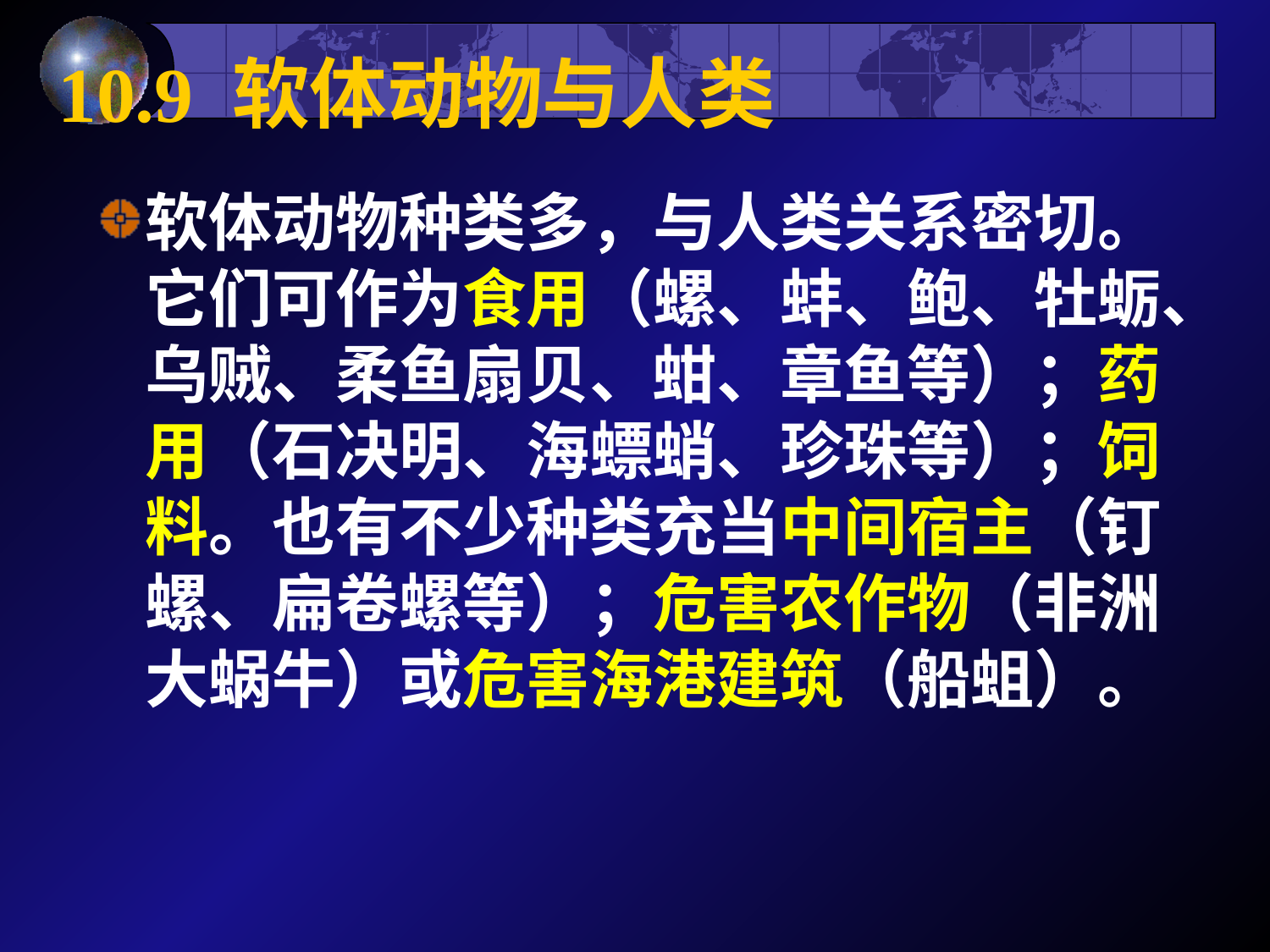

# 10.9 软体动物与人类
软体动物种类多，与人类关系密切。它们可作为食用（螺、蚌、鲍、牡蛎、乌贼、柔鱼扇贝、蚶、章鱼等）；药用（石决明、海螵蛸、珍珠等）；饲料。也有不少种类充当中间宿主（钉螺、扁卷螺等）；危害农作物（非洲大蜗牛）或危害海港建筑（船蛆）。